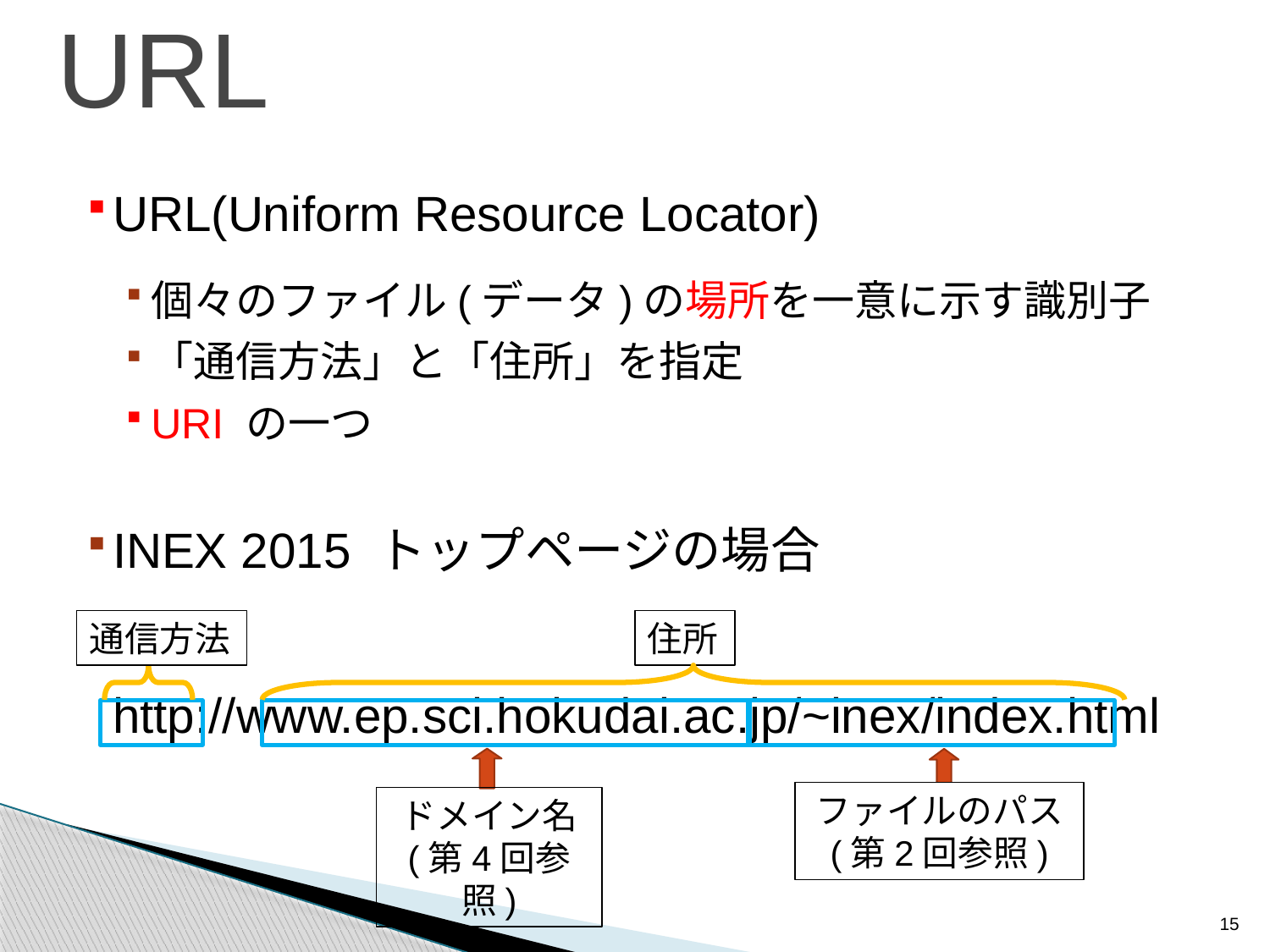

# URL
URL(Uniform Resource Locator)
個々のファイル(データ)の場所を一意に示す識別子
「通信方法」と「住所」を指定
URI の一つ

INEX 2015 トップページの場合
http://www.ep.sci.hokudai.ac.jp/~inex/index.html

通信方法
住所

ファイルのパス
(第2回参照)
ドメイン名
(第4回参照)
15